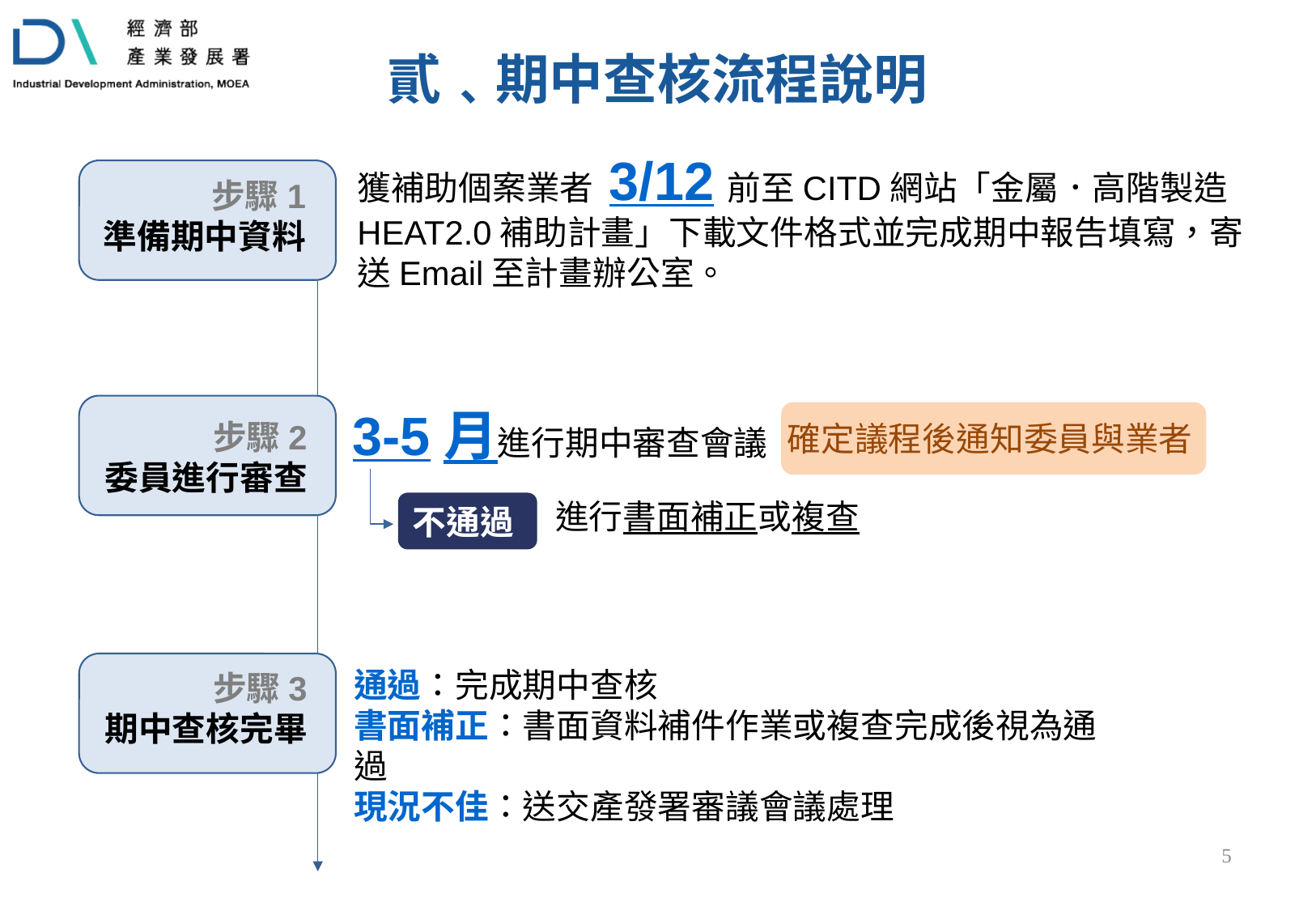

貳﹑期中查核流程說明
獲補助個案業者 3/12前至CITD網站「金屬．高階製造HEAT2.0補助計畫」下載文件格式並完成期中報告填寫，寄送Email至計畫辦公室。

步驟1
準備期中資料

步驟2
委員進行審查
3-5月進行期中審查會議

確定議程後通知委員與業者
進行書面補正或複查

不通過
通過：完成期中查核
書面補正：書面資料補件作業或複查完成後視為通過
現況不佳：送交產發署審議會議處理

步驟3
期中查核完畢
5